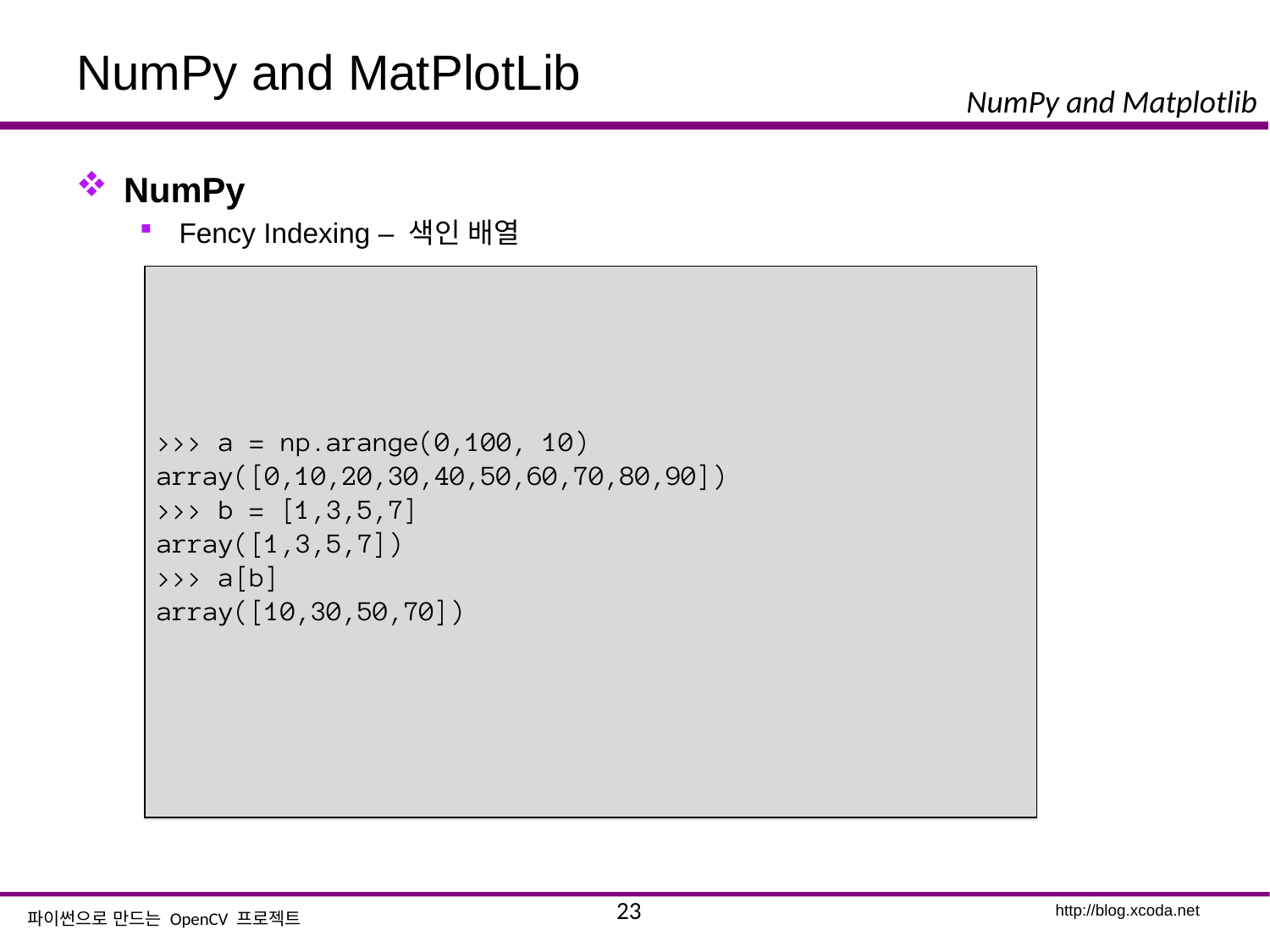

# NumPy and MatPlotLib
NumPy
Fency Indexing – 색인 배열

>>> a = np.arange(0,100, 10)
array([0,10,20,30,40,50,60,70,80,90])
>>> b = [1,3,5,7]
array([1,3,5,7])
>>> a[b]
array([10,30,50,70])